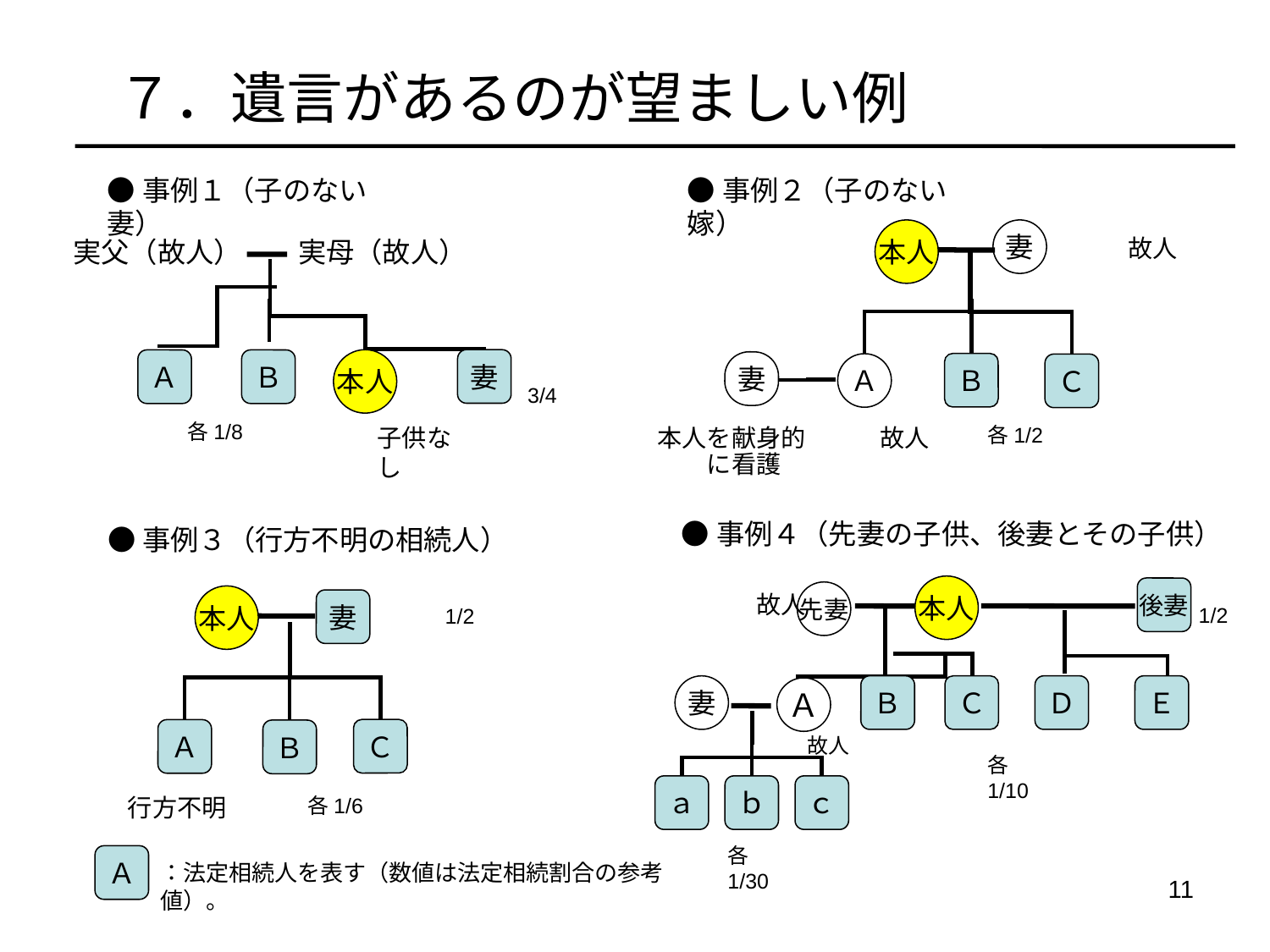

７．遺言があるのが望ましい例

●事例１（子のない妻）
●事例２（子のない嫁）
実父（故人）　　実母（故人）
本人
妻
Ａ
Ｂ
子供なし
本人
　　　　　　　　　　　　　　故人

妻
Ｂ
Ａ
Ｃ
妻

3/4
各1/8
本人を献身的　　　故人
　　に看護
各1/2
●事例４（先妻の子供、後妻とその子供）
●事例３（行方不明の相続人）
本人
後妻
　故人
先妻
妻

Ｂ
Ｃ
Ｄ
Ｅ
Ａ
故人
各1/10
ａ
ｂ
ｃ
本人
　　　　　　　　　　　　　1/2
妻

Ｃ
Ａ
Ｂ
行方不明
 1/2

各1/6
各1/30
Ａ
：法定相続人を表す（数値は法定相続割合の参考値）。
11